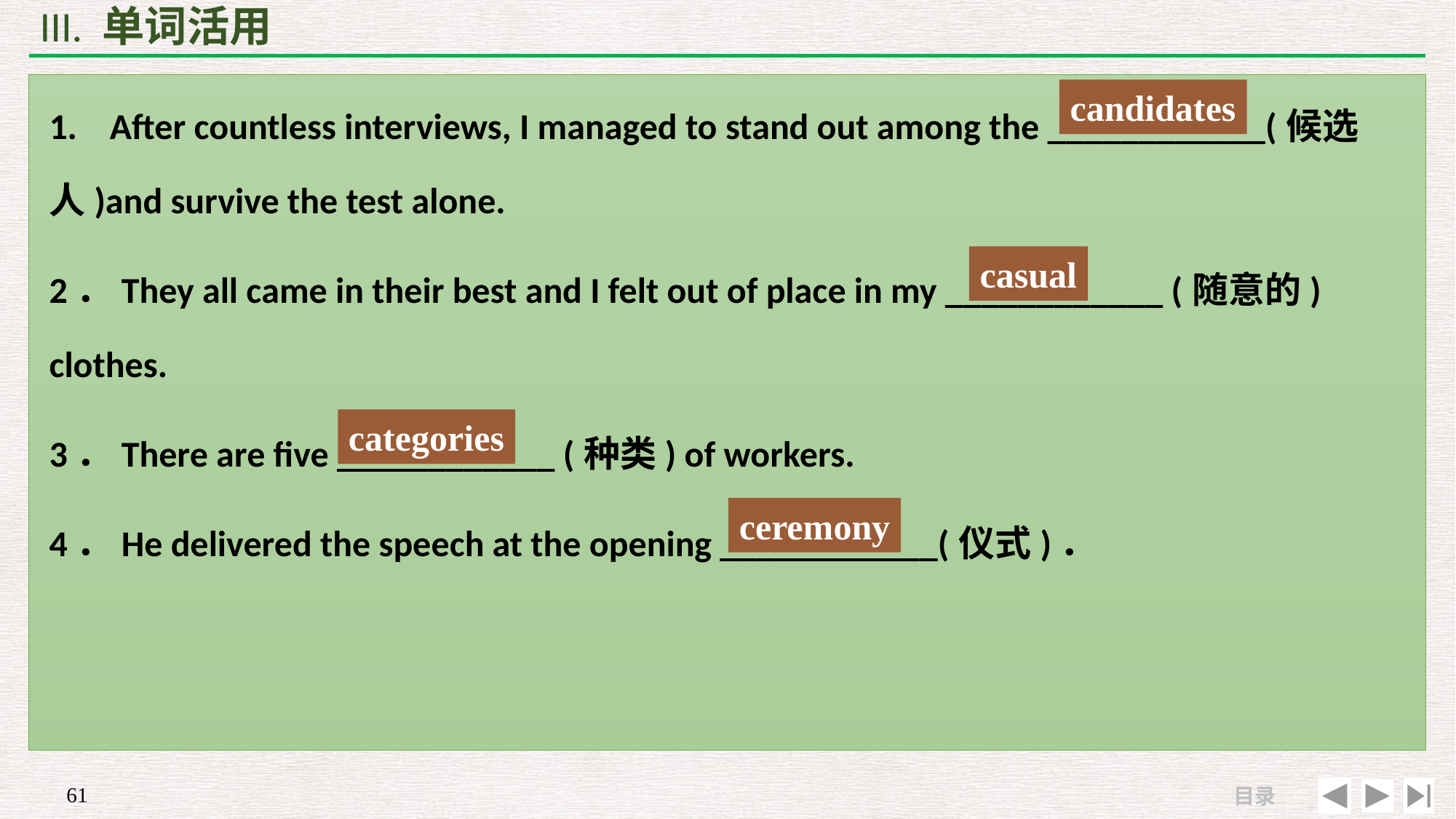

# III. 单词活用
1.    After countless interviews, I managed to stand out among the ____________(候选人)and survive the test alone.
2．They all came in their best and I felt out of place in my ____________ (随意的) clothes.
3．There are five ____________ (种类) of workers.
4．He delivered the speech at the opening ____________(仪式)．

candidates
casual
categories
ceremony